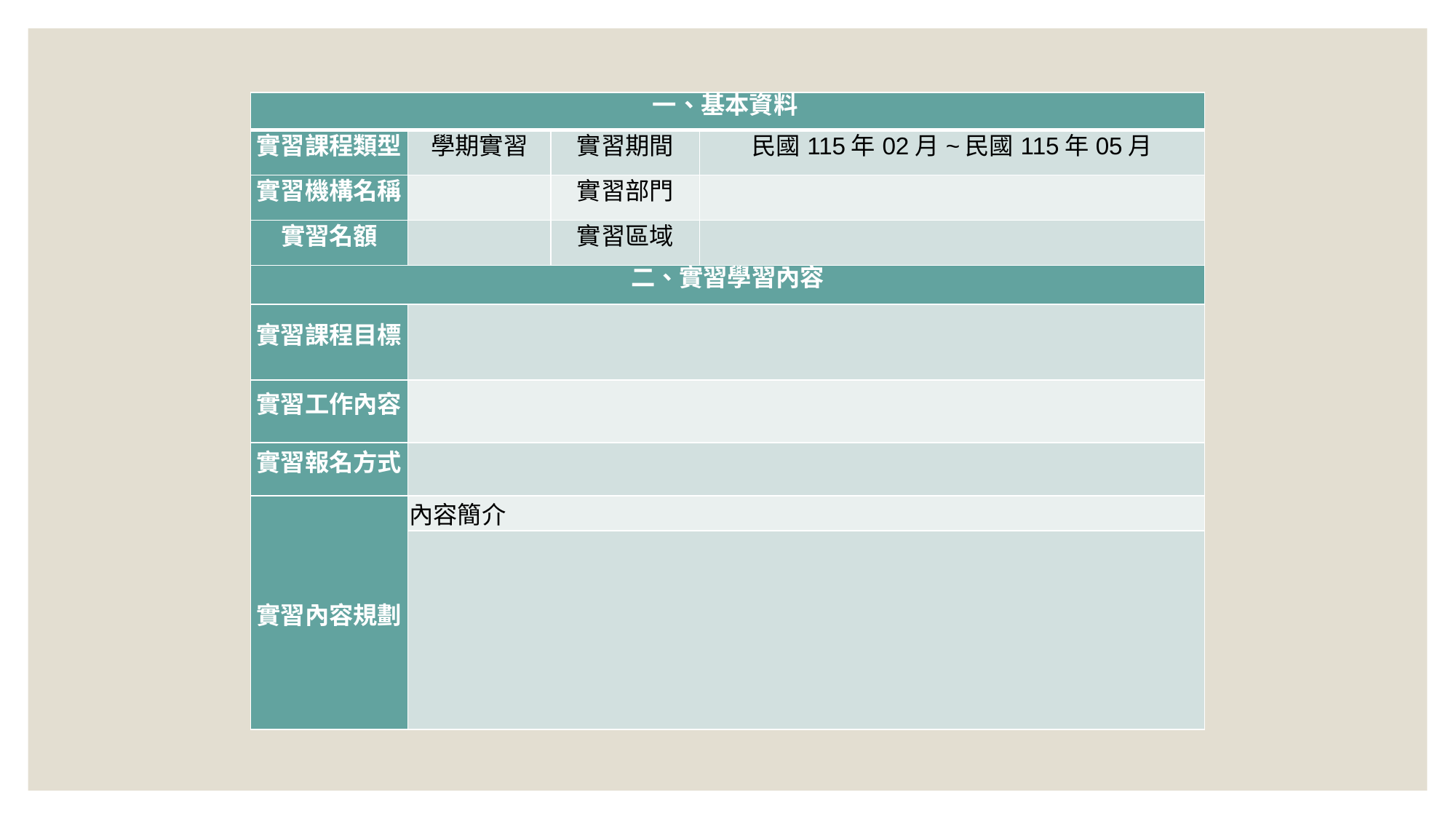

| 一、基本資料 |  |  |  |
| --- | --- | --- | --- |
| 實習課程類型 | 學期實習 | 實習期間 | 民國115年02月~民國115年05月 |
| 實習機構名稱 |  | 實習部門 |  |
| 實習名額 |  | 實習區域 |  |
| 二、實習學習內容 |  |  |  |
| 實習課程目標 |  |  |  |
| 實習工作內容 |  |  |  |
| 實習報名方式 |  |  |  |
| 實習內容規劃 | 內容簡介 |  |  |
|  |  |  |  |